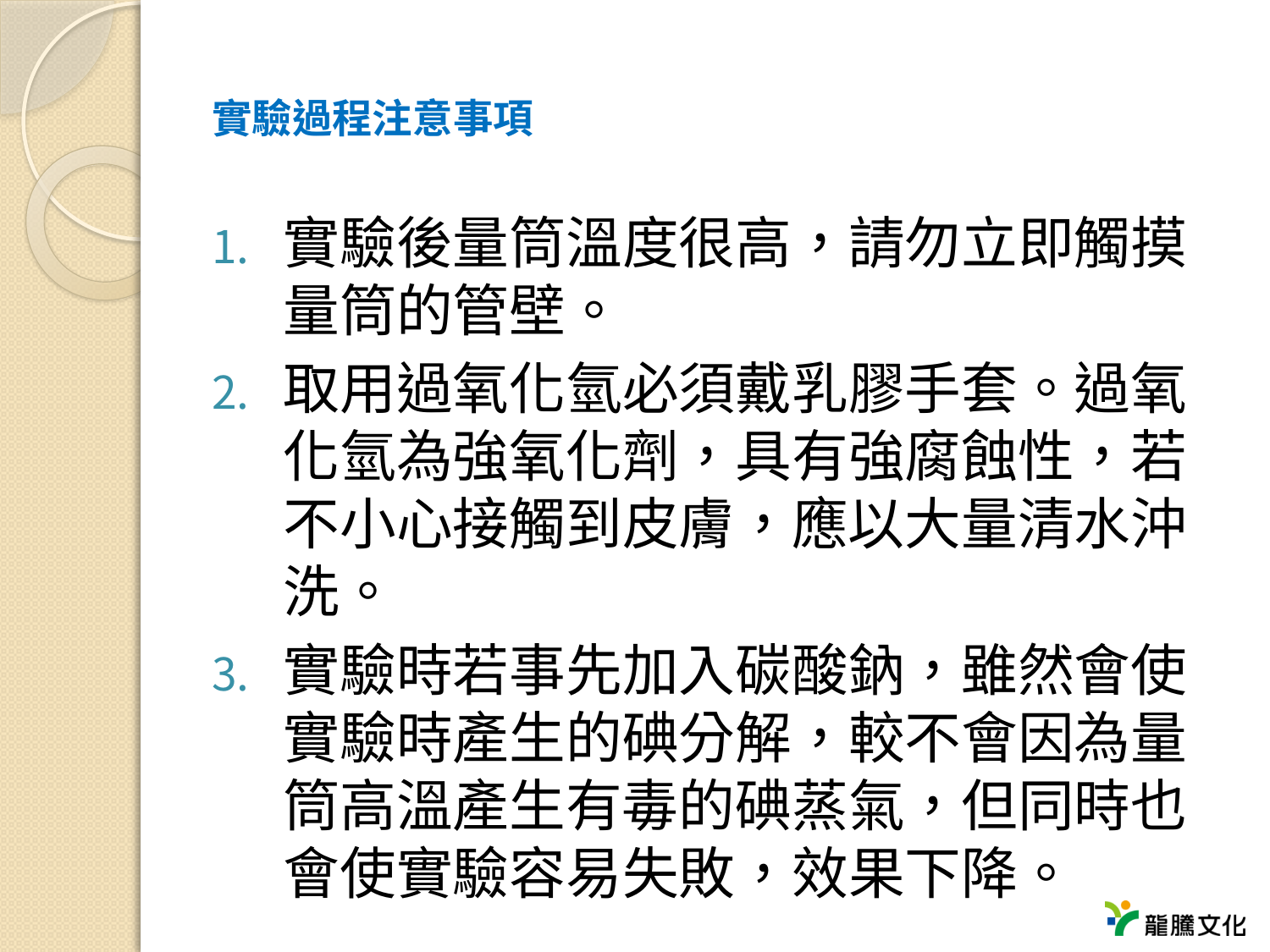

# 實驗過程注意事項
實驗後量筒溫度很高，請勿立即觸摸量筒的管壁。
取用過氧化氫必須戴乳膠手套。過氧化氫為強氧化劑，具有強腐蝕性，若不小心接觸到皮膚，應以大量清水沖洗。
實驗時若事先加入碳酸鈉，雖然會使實驗時產生的碘分解，較不會因為量筒高溫產生有毒的碘蒸氣，但同時也會使實驗容易失敗，效果下降。